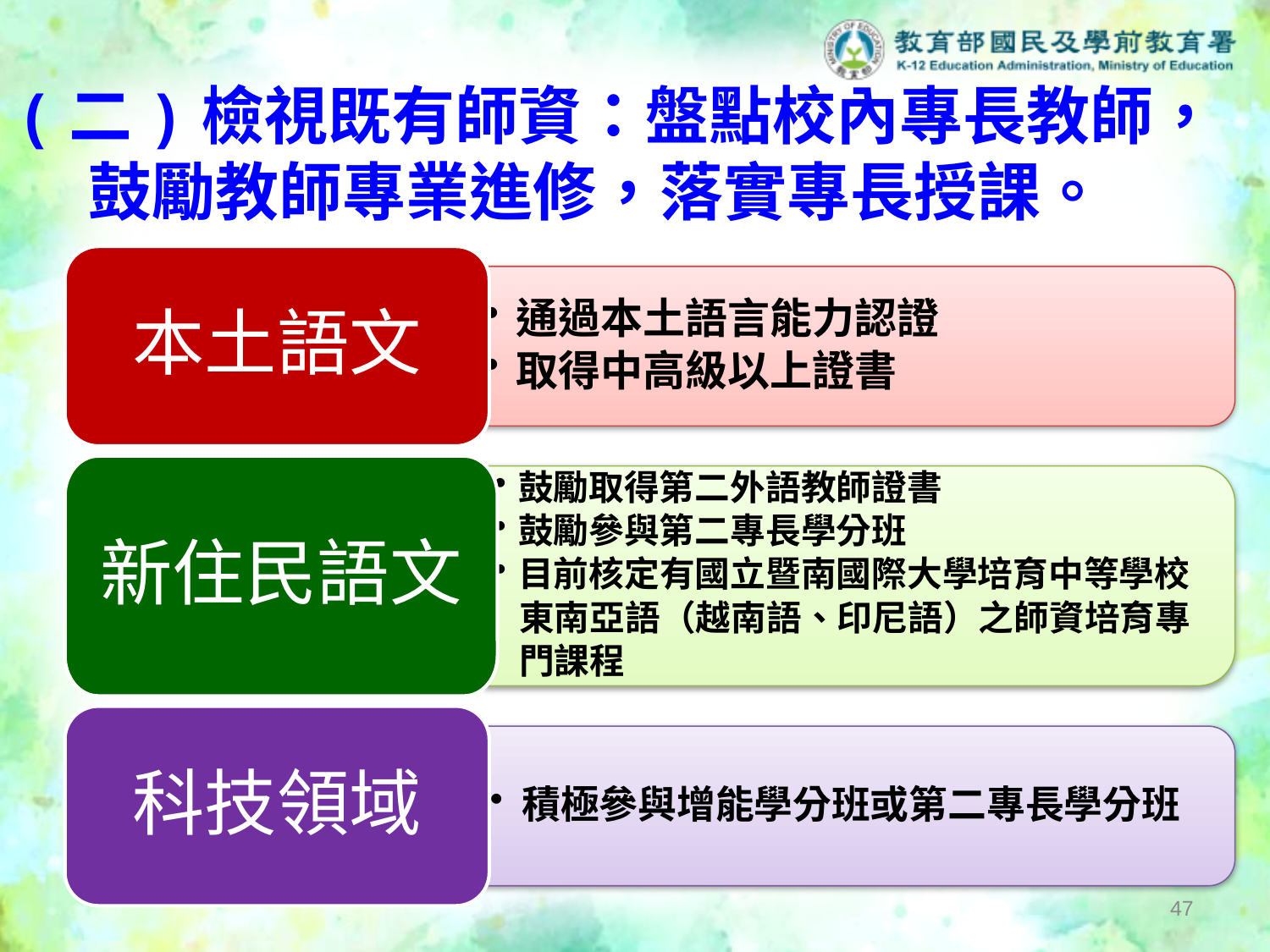

(二)檢視既有師資：盤點校內專長教師，
    鼓勵教師專業進修，落實專長授課。
本土語文
通過本土語言能力認證
取得中高級以上證書
新住民語文
鼓勵取得第二外語教師證書
鼓勵參與第二專長學分班
目前核定有國立暨南國際大學培育中等學校
  東南亞語（越南語、印尼語）之師資培育專
  門課程
科技領域
積極參與增能學分班或第二專長學分班
47